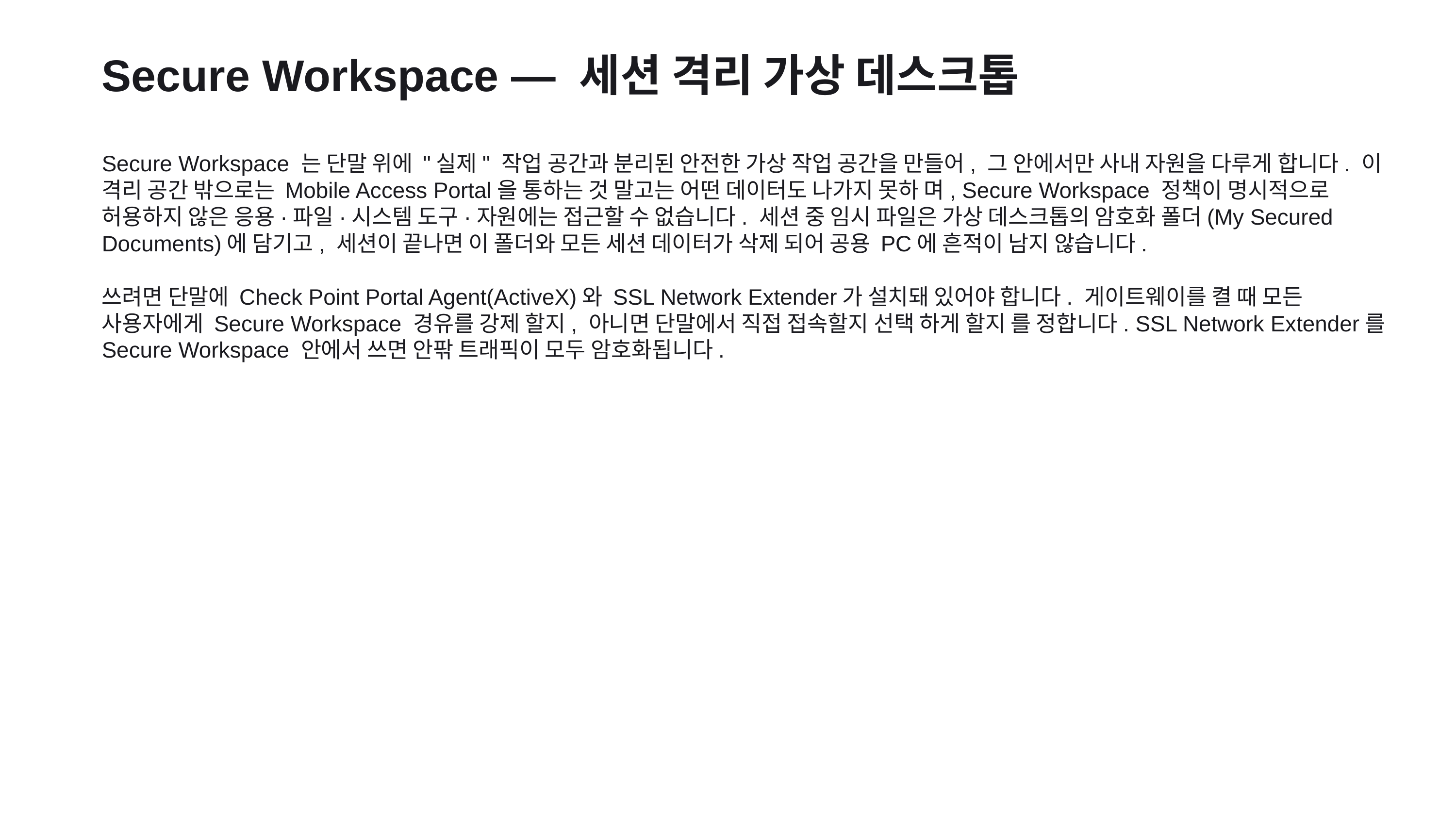

Secure Workspace — 세션 격리 가상 데스크톱
Secure Workspace 는 단말 위에 "실제" 작업 공간과 분리된 안전한 가상 작업 공간을 만들어, 그 안에서만 사내 자원을 다루게 합니다. 이 격리 공간 밖으로는 Mobile Access Portal을 통하는 것 말고는 어떤 데이터도 나가지 못하 며, Secure Workspace 정책이 명시적으로 허용하지 않은 응용·파일·시스템 도구·자원에는 접근할 수 없습니다. 세션 중 임시 파일은 가상 데스크톱의 암호화 폴더(My Secured Documents)에 담기고, 세션이 끝나면 이 폴더와 모든 세션 데이터가 삭제 되어 공용 PC에 흔적이 남지 않습니다.

쓰려면 단말에 Check Point Portal Agent(ActiveX)와 SSL Network Extender가 설치돼 있어야 합니다. 게이트웨이를 켤 때 모든 사용자에게 Secure Workspace 경유를 강제 할지, 아니면 단말에서 직접 접속할지 선택 하게 할지 를 정합니다. SSL Network Extender를 Secure Workspace 안에서 쓰면 안팎 트래픽이 모두 암호화됩니다.